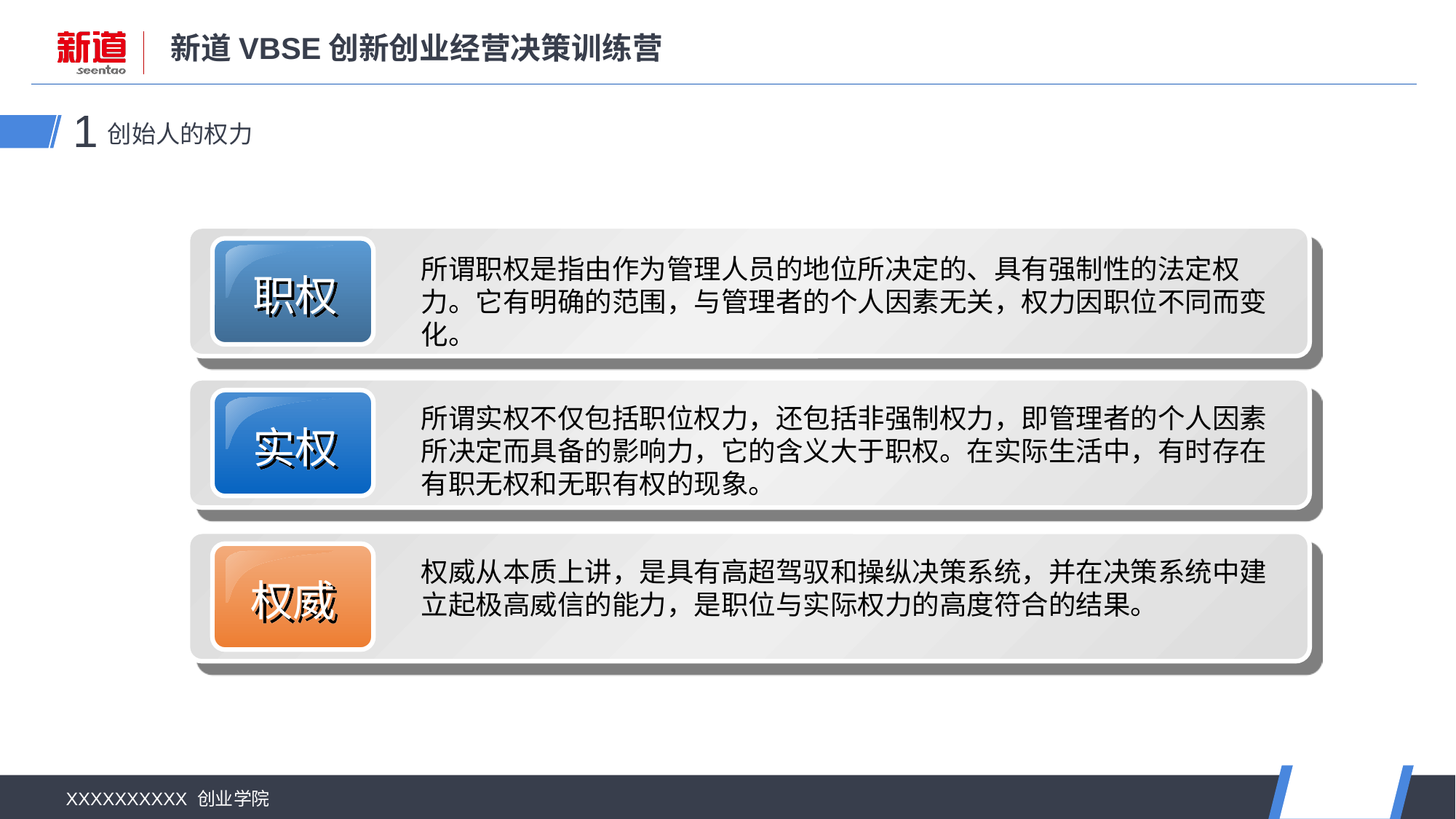

创始人的权力
1

职权
所谓职权是指由作为管理人员的地位所决定的、具有强制性的法定权力。它有明确的范围，与管理者的个人因素无关，权力因职位不同而变化。

实权
所谓实权不仅包括职位权力，还包括非强制权力，即管理者的个人因素所决定而具备的影响力，它的含义大于职权。在实际生活中，有时存在有职无权和无职有权的现象。

权威
权威从本质上讲，是具有高超驾驭和操纵决策系统，并在决策系统中建立起极高威信的能力，是职位与实际权力的高度符合的结果。
5